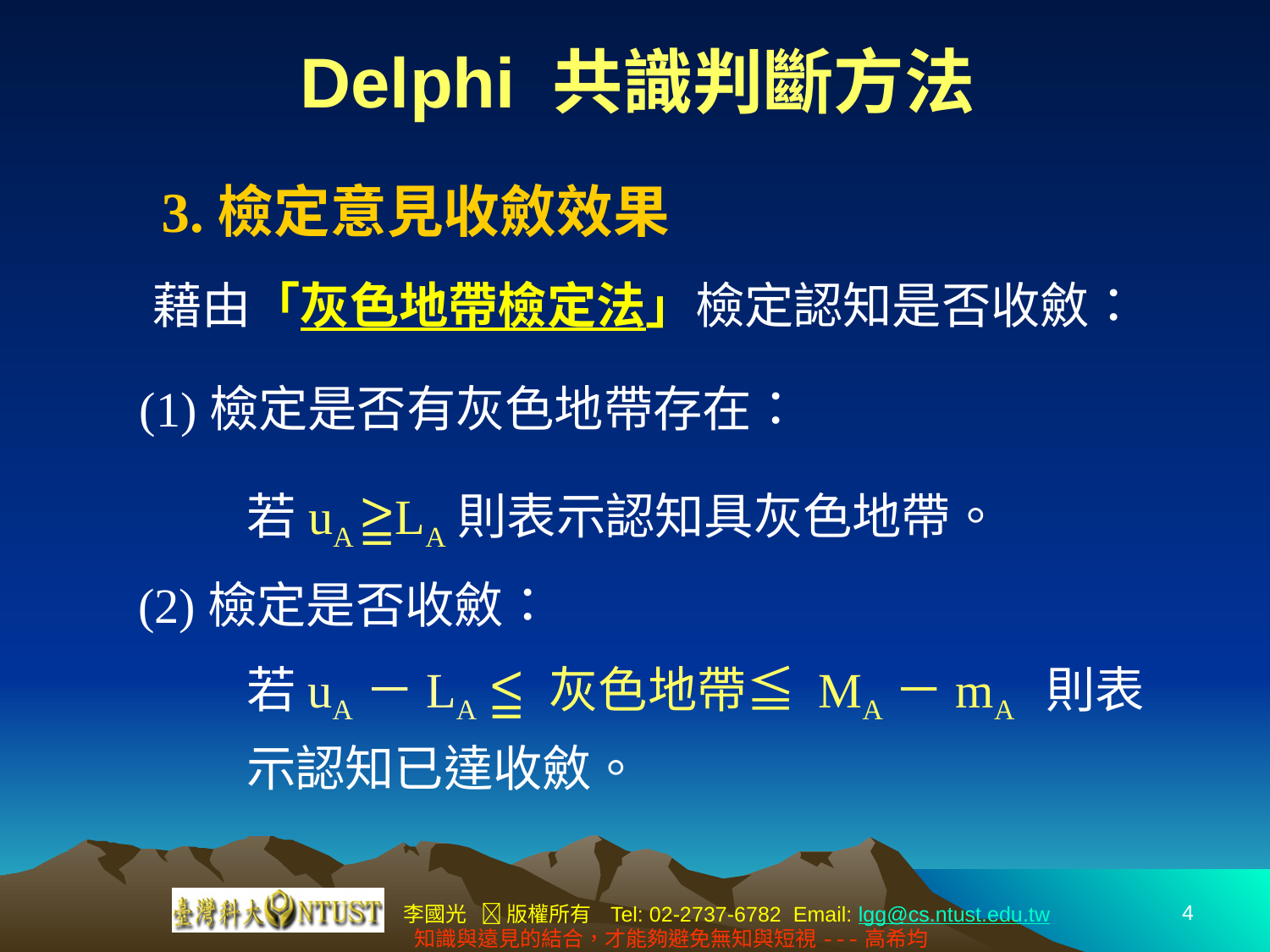

# Delphi 共識判斷方法
3.檢定意見收斂效果
藉由「灰色地帶檢定法」檢定認知是否收斂：
(1)檢定是否有灰色地帶存在：
若uA ≧LA則表示認知具灰色地帶。
(2)檢定是否收斂：
若uA－LA ≦ 灰色地帶≦ MA－mA  則表示認知已達收斂。
4